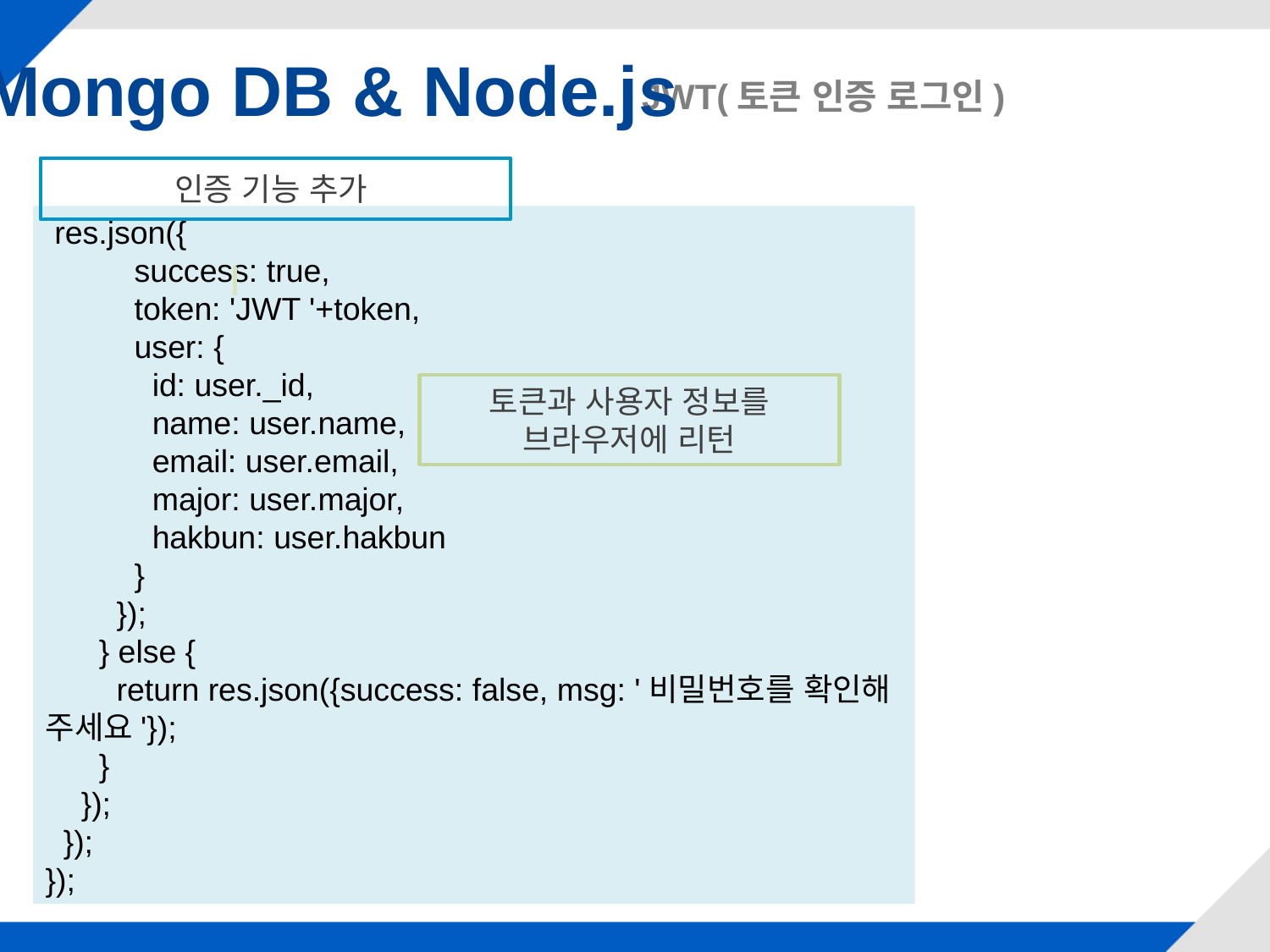

Mongo DB & Node.js
JWT(토큰 인증 로그인)
인증 기능 추가
 res.json({
          success: true,
          token: 'JWT '+token,
          user: {
            id: user._id,
            name: user.name,
            email: user.email,
            major: user.major,
            hakbun: user.hakbun
          }
        });
      } else {
        return res.json({success: false, msg: '비밀번호를 확인해 주세요'});
      }
    });
  });
});
토큰과 사용자 정보를 브라우저에 리턴